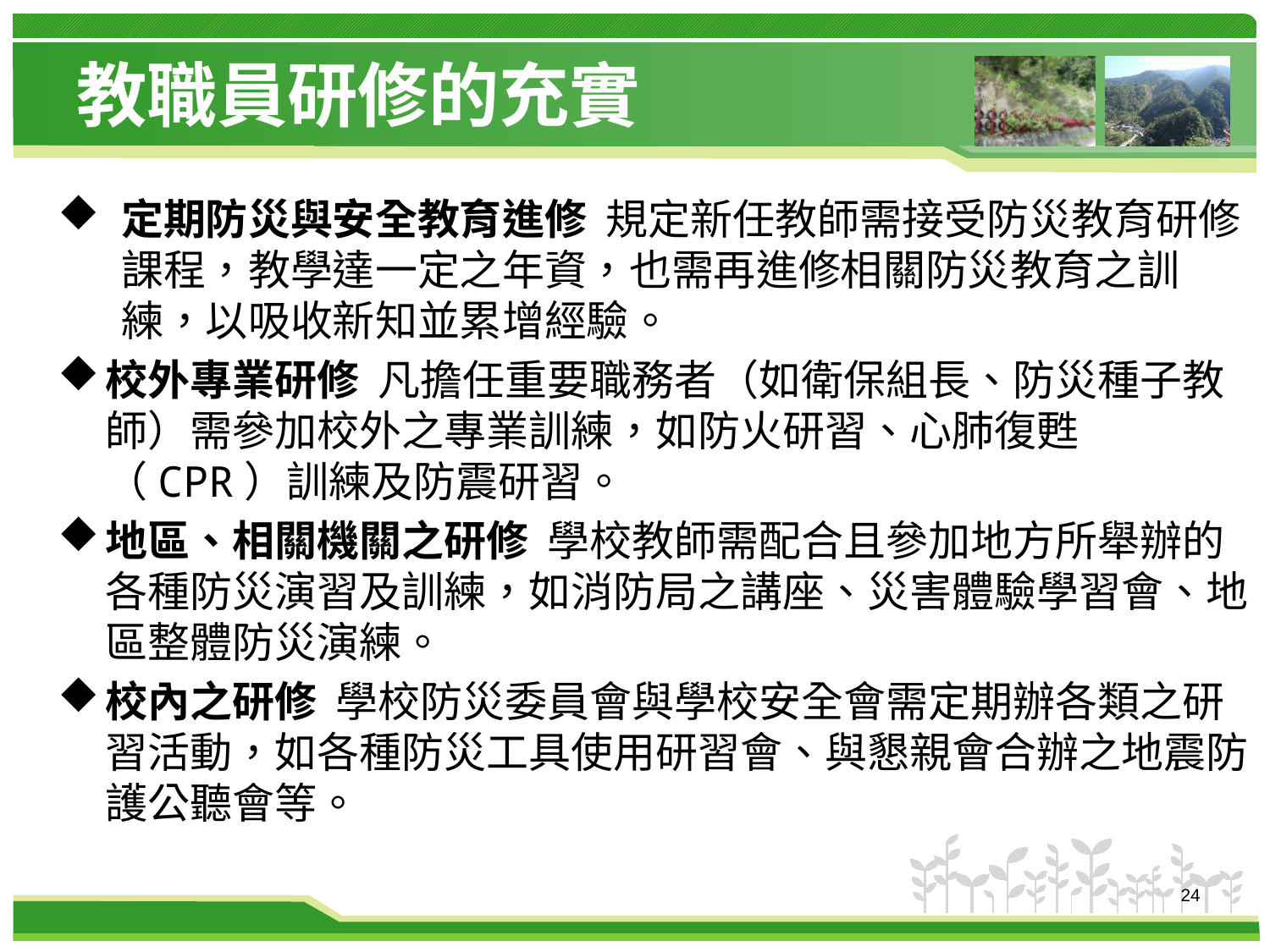

# 教職員研修的充實
定期防災與安全教育進修  規定新任教師需接受防災教育研修課程，教學達一定之年資，也需再進修相關防災教育之訓練，以吸收新知並累增經驗。
校外專業研修  凡擔任重要職務者（如衛保組長、防災種子教師）需參加校外之專業訓練，如防火研習、心肺復甦（CPR）訓練及防震研習。
地區、相關機關之研修  學校教師需配合且參加地方所舉辦的各種防災演習及訓練，如消防局之講座、災害體驗學習會、地區整體防災演練。
校內之研修  學校防災委員會與學校安全會需定期辦各類之研習活動，如各種防災工具使用研習會、與懇親會合辦之地震防護公聽會等。
24